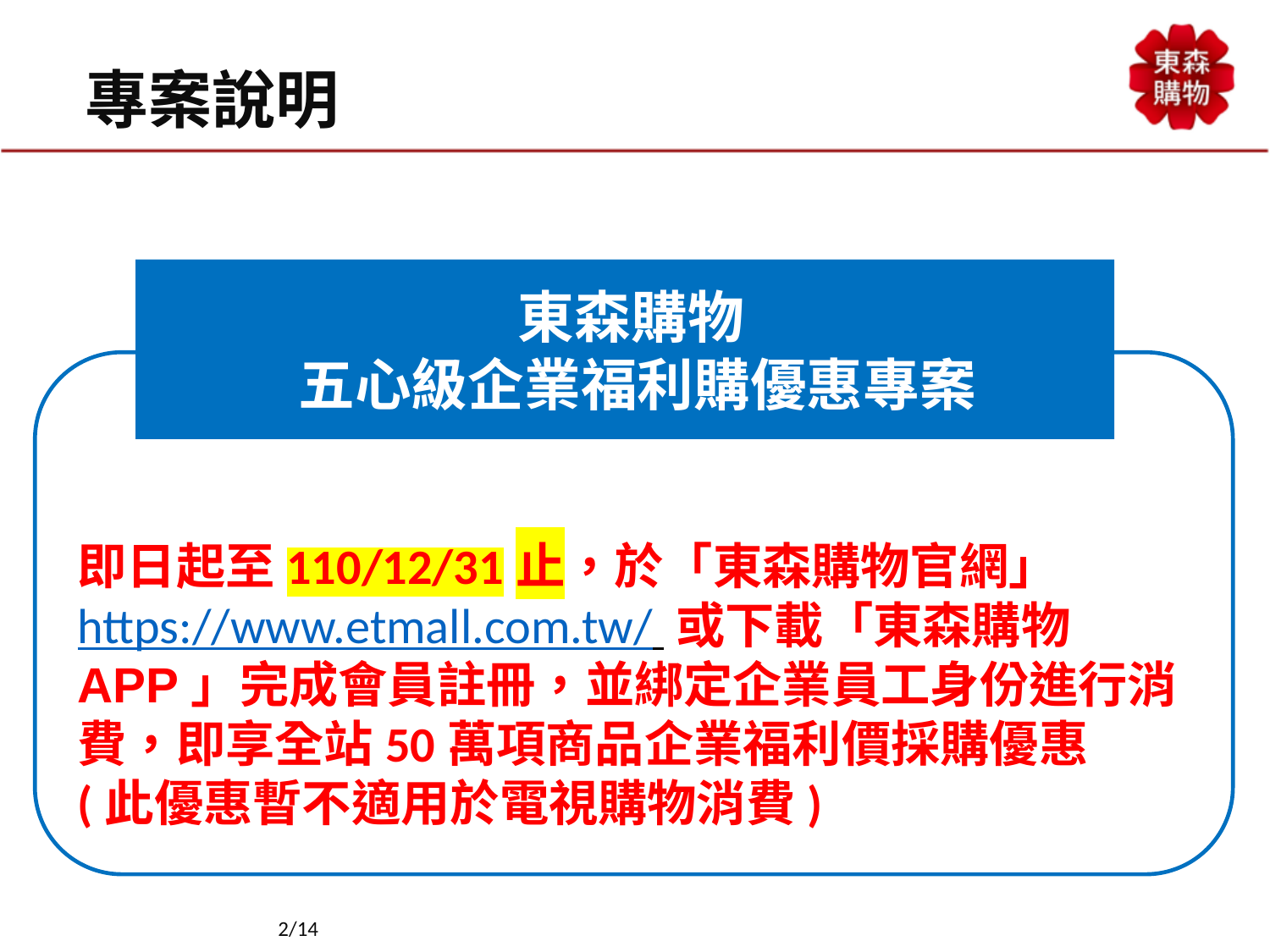

# 專案說明

東森購物
五心級企業福利購優惠專案

即日起至110/12/31止，於「東森購物官網」https://www.etmall.com.tw/ 或下載「東森購物APP」完成會員註冊，並綁定企業員工身份進行消費，即享全站50萬項商品企業福利價採購優惠
(此優惠暫不適用於電視購物消費)

2/14